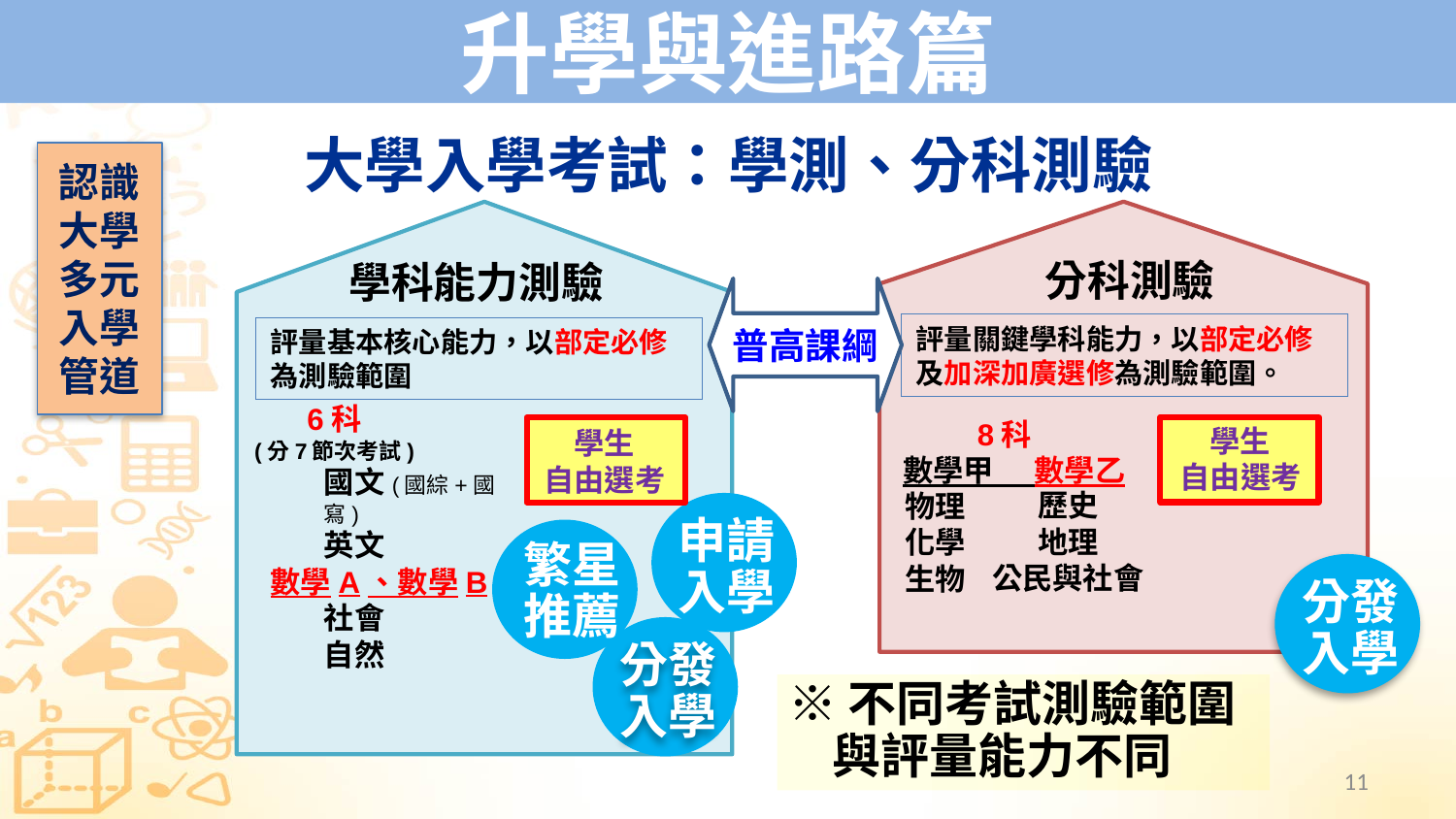

# 升學與進路篇
大學入學考試：學測、分科測驗
認識大學多元入學管道

學科能力測驗
評量基本核心能力，以部定必修為測驗範圍
6科
(分7節次考試)
學生
自由選考
國文(國綜+國寫)
英文
數學A、數學B
社會
自然

分科測驗
評量關鍵學科能力，以部定必修及加深加廣選修為測驗範圍。
8科
  數學甲      數學乙
學生
自由選考
歷史
地理
公民與社會
物理
化學
生物
普高課綱

申請入學

繁星推薦

分發入學

分發入學
※不同考試測驗範圍
   與評量能力不同
11